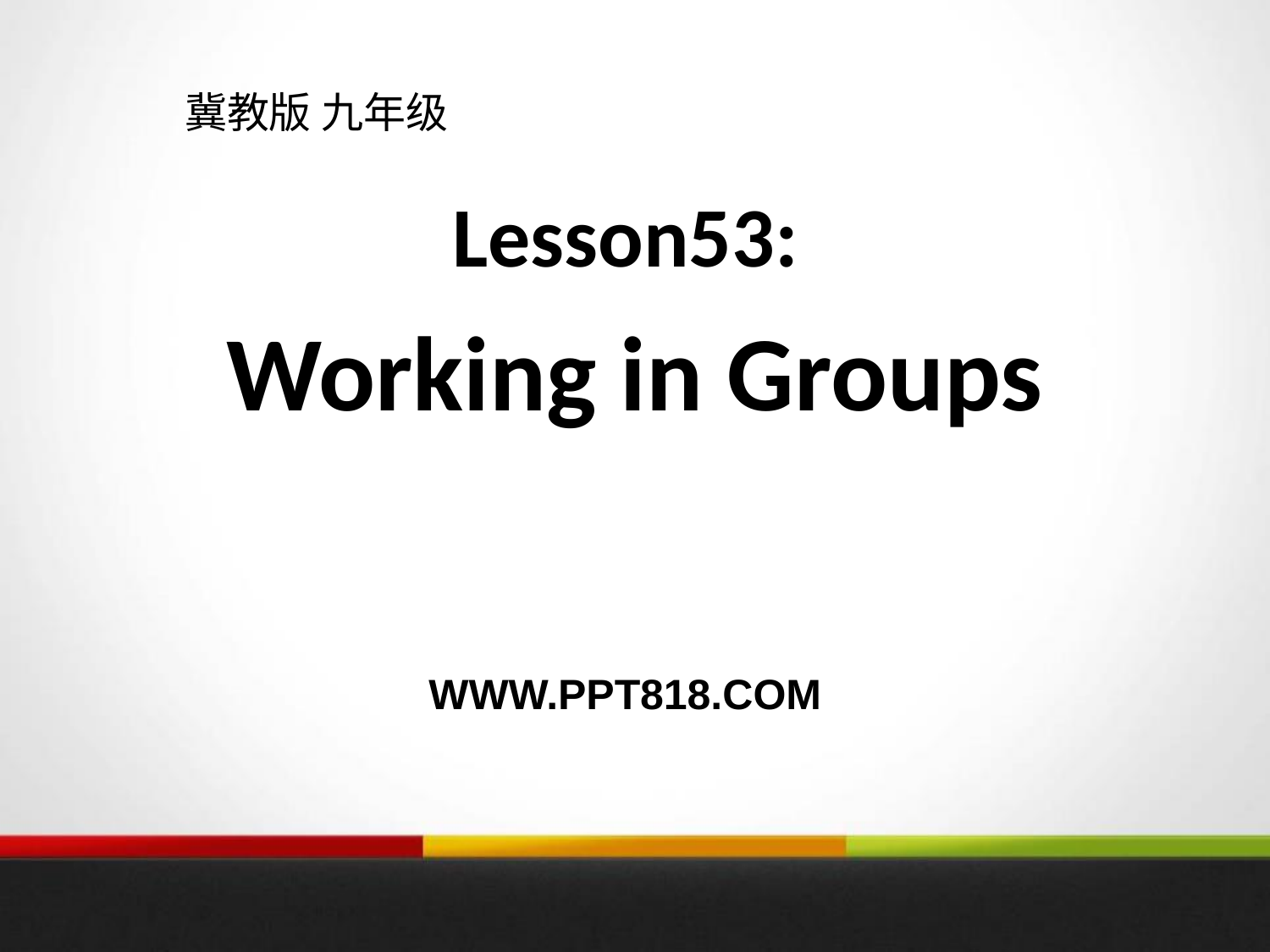

# 冀教版 九年级
Lesson53:
Working in Groups
WWW.PPT818.COM